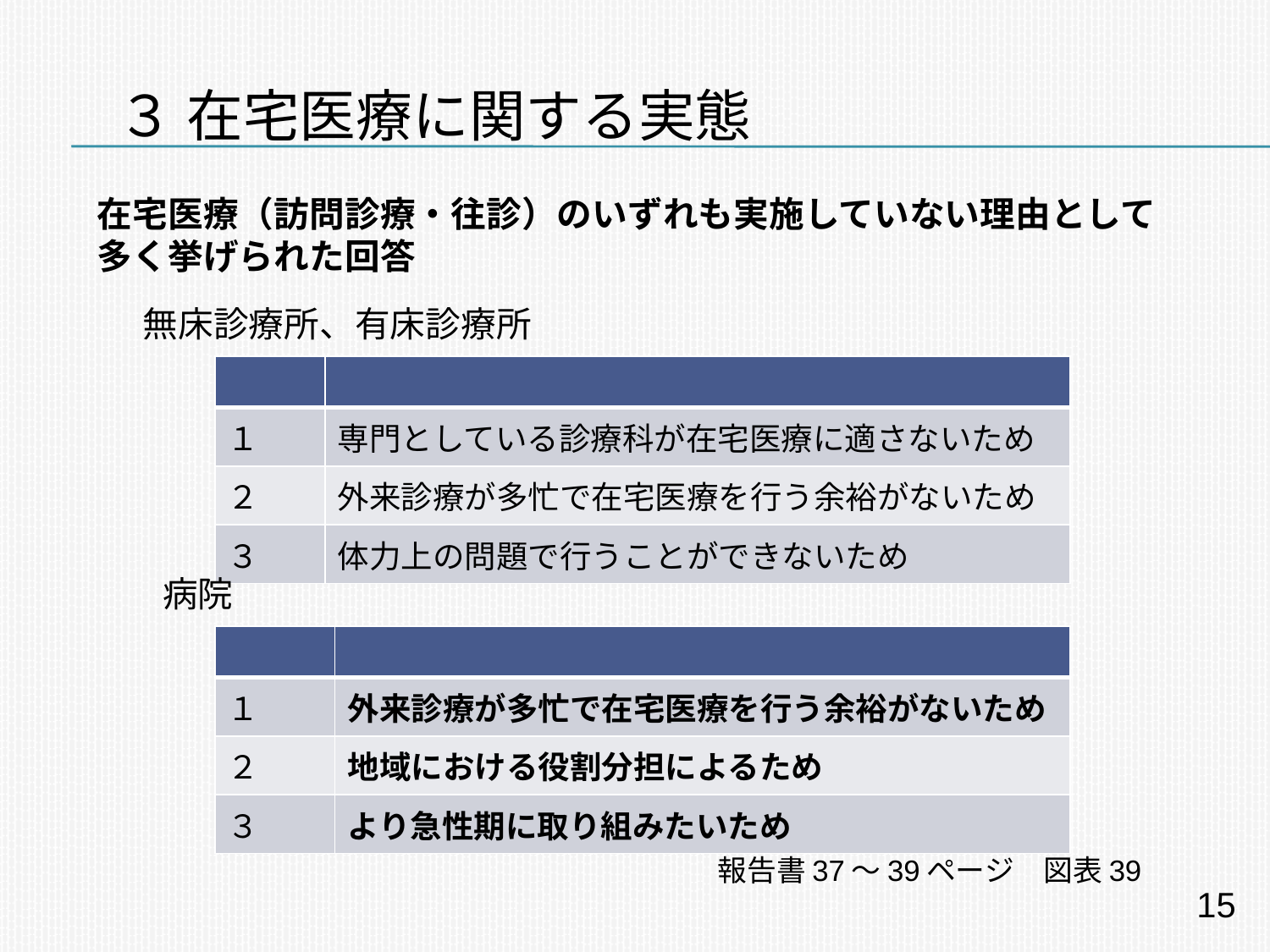

# ３ 在宅医療に関する実態
在宅医療（訪問診療・往診）のいずれも実施していない理由として
多く挙げられた回答
　無床診療所、有床診療所
|  |  |
| --- | --- |
| １ | 専門としている診療科が在宅医療に適さないため |
| ２ | 外来診療が多忙で在宅医療を行う余裕がないため |
| ３ | 体力上の問題で行うことができないため |
　病院
|  |  |
| --- | --- |
| １ | 外来診療が多忙で在宅医療を行う余裕がないため |
| ２ | 地域における役割分担によるため |
| ３ | より急性期に取り組みたいため |
報告書37～39ページ　図表39
15